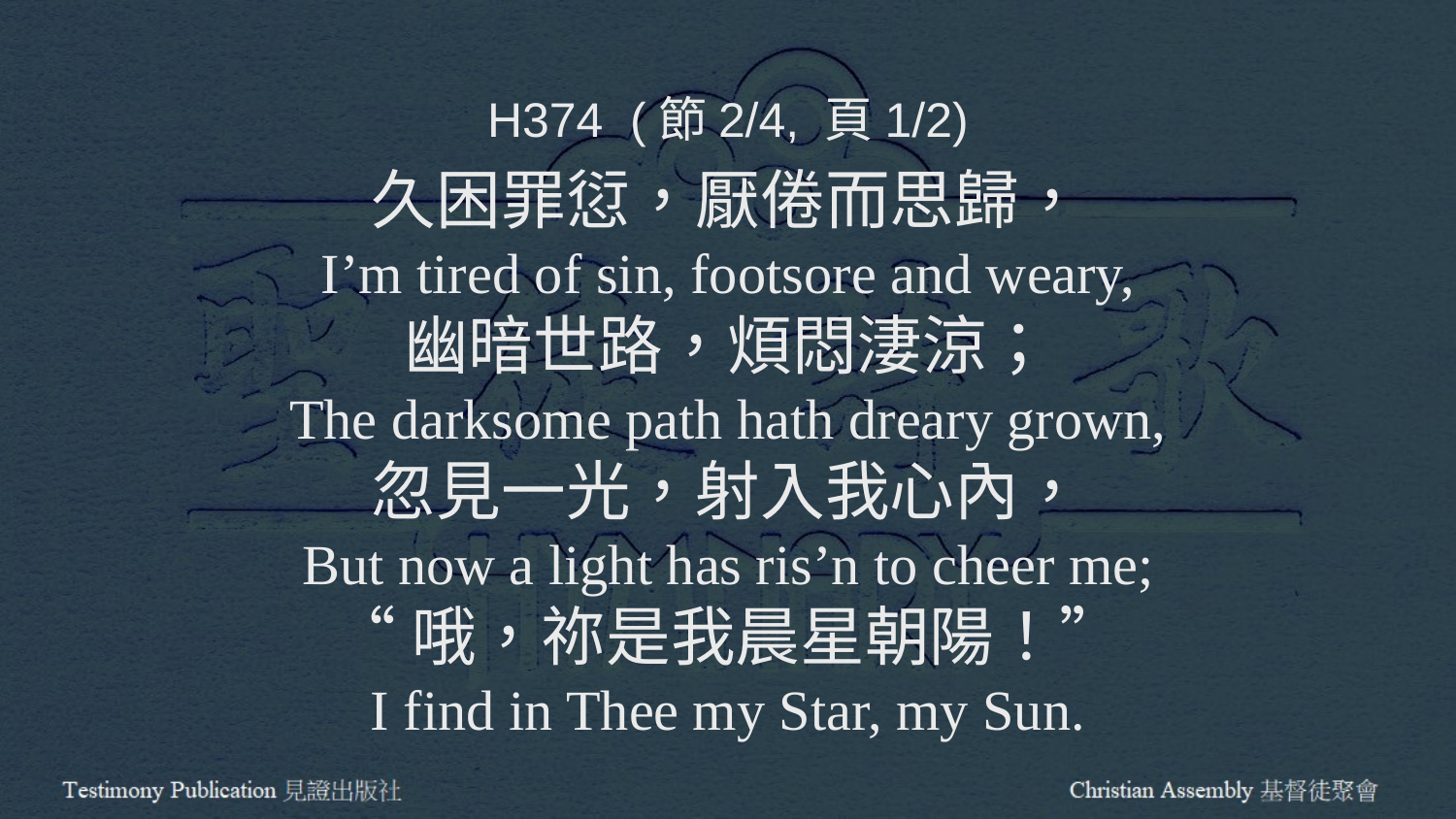

H374  (節2/4, 頁1/2)
久困罪愆，厭倦而思歸，
I’m tired of sin, footsore and weary,
幽暗世路，煩悶淒涼；
The darksome path hath dreary grown,
忽見一光，射入我心內，
But now a light has ris’n to cheer me;
“哦，祢是我晨星朝陽！”
I find in Thee my Star, my Sun.